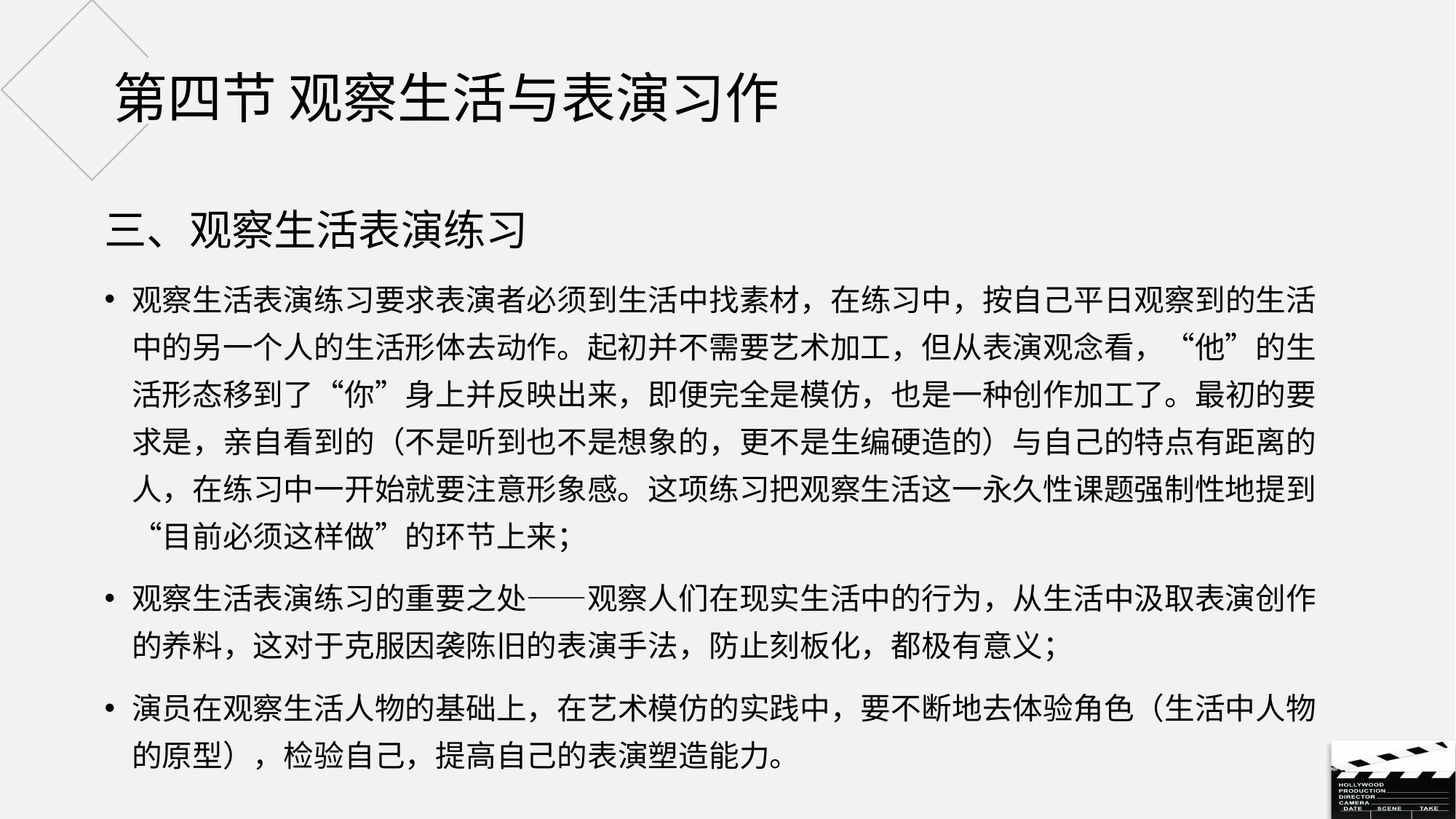

# 第四节 观察生活与表演习作
三、观察生活表演练习
观察生活表演练习要求表演者必须到生活中找素材，在练习中，按自己平日观察到的生活中的另一个人的生活形体去动作。起初并不需要艺术加工，但从表演观念看，“他”的生活形态移到了“你”身上并反映出来，即便完全是模仿，也是一种创作加工了。最初的要求是，亲自看到的（不是听到也不是想象的，更不是生编硬造的）与自己的特点有距离的人，在练习中一开始就要注意形象感。这项练习把观察生活这一永久性课题强制性地提到“目前必须这样做”的环节上来；
观察生活表演练习的重要之处——观察人们在现实生活中的行为，从生活中汲取表演创作的养料，这对于克服因袭陈旧的表演手法，防止刻板化，都极有意义；
演员在观察生活人物的基础上，在艺术模仿的实践中，要不断地去体验角色（生活中人物的原型），检验自己，提高自己的表演塑造能力。